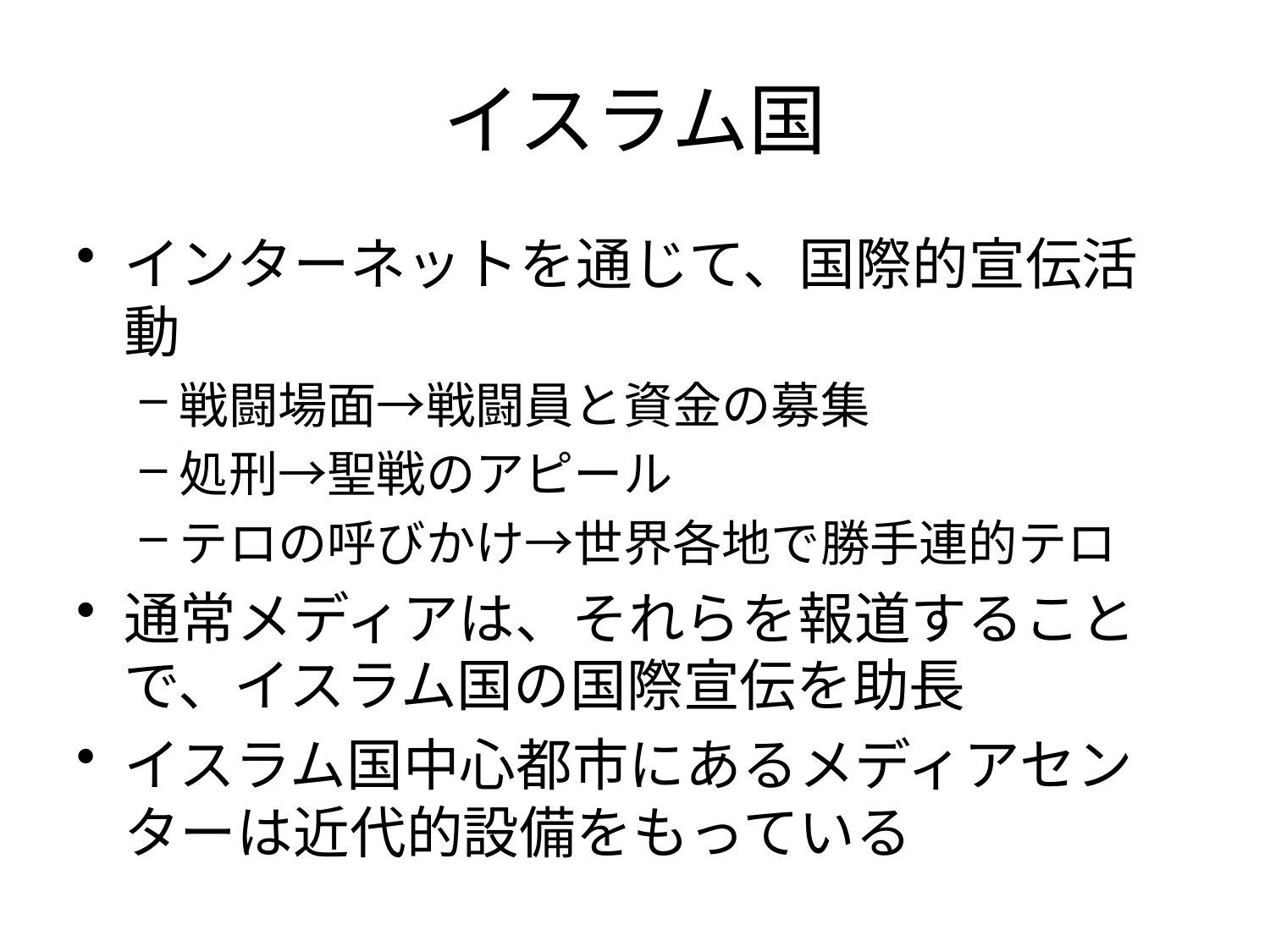

# イスラム国
インターネットを通じて、国際的宣伝活動
戦闘場面→戦闘員と資金の募集
処刑→聖戦のアピール
テロの呼びかけ→世界各地で勝手連的テロ
通常メディアは、それらを報道することで、イスラム国の国際宣伝を助長
イスラム国中心都市にあるメディアセンターは近代的設備をもっている